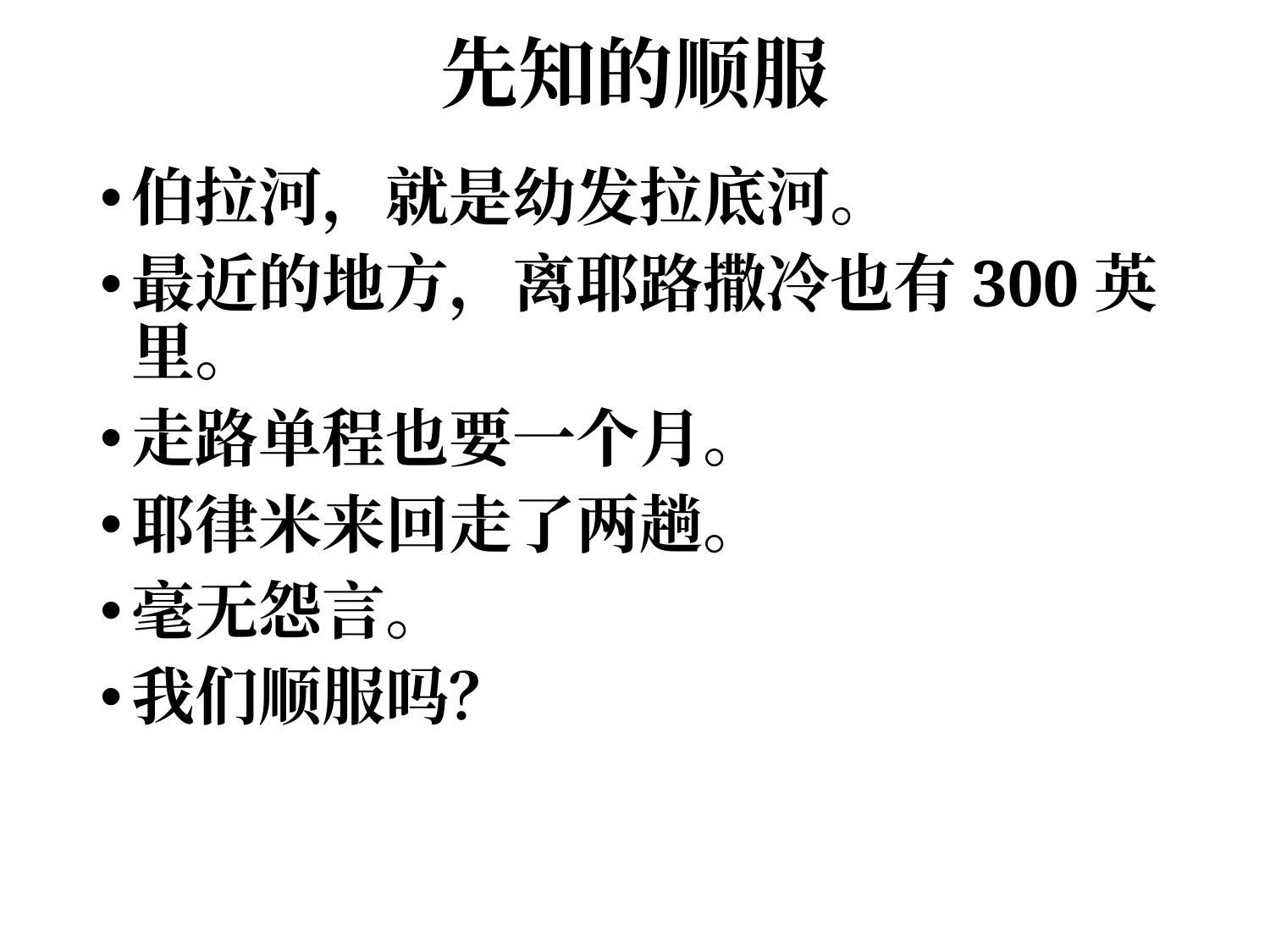

# 先知的顺服
伯拉河，就是幼发拉底河。
最近的地方，离耶路撒冷也有300英里。
走路单程也要一个月。
耶律米来回走了两趟。
毫无怨言。
我们顺服吗？